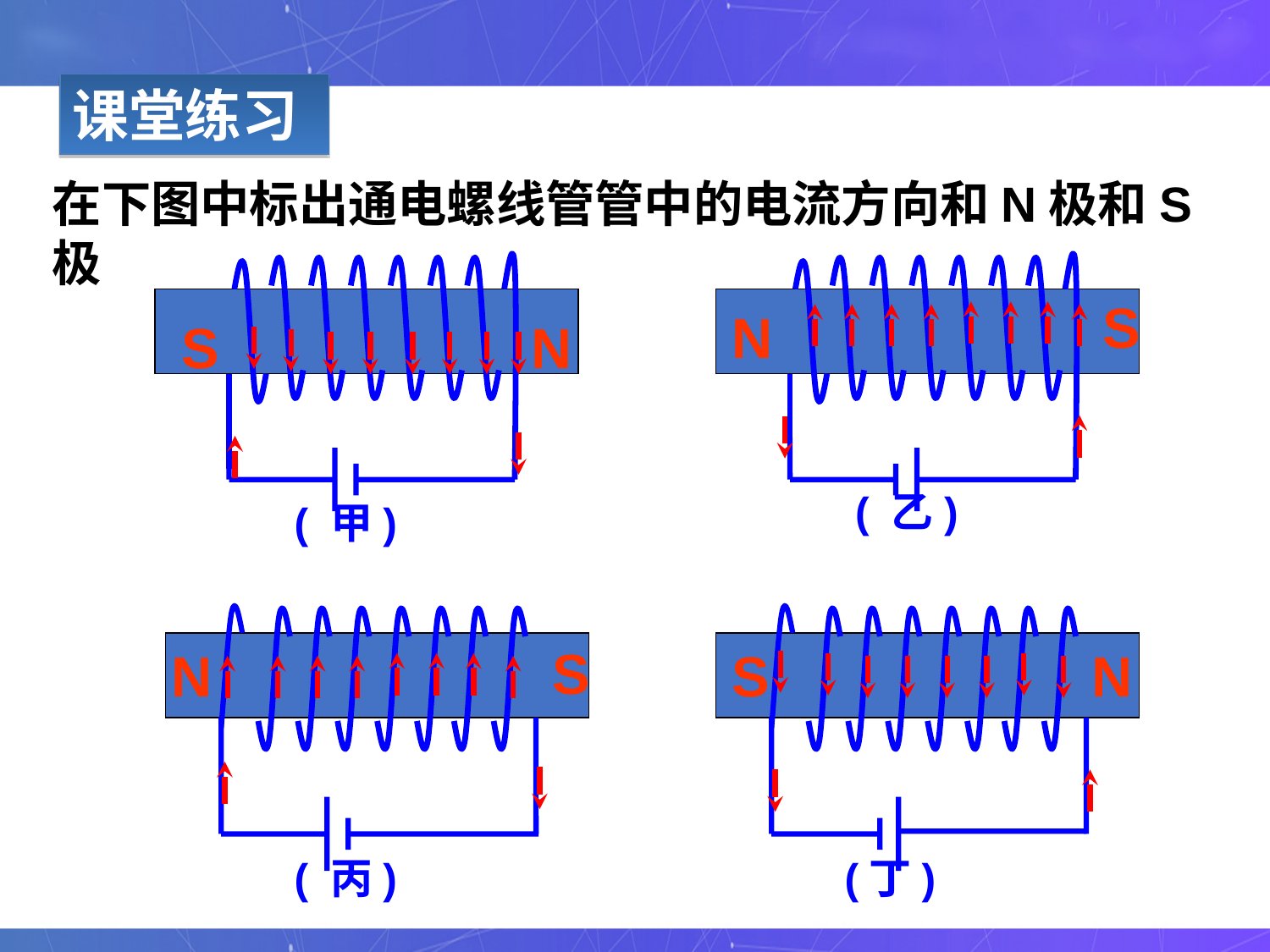

课堂练习
在下图中标出通电螺线管管中的电流方向和N极和S极

( 乙)
( 甲)

( 丙)
(丁)
S
N
S
N
S
N
S
N